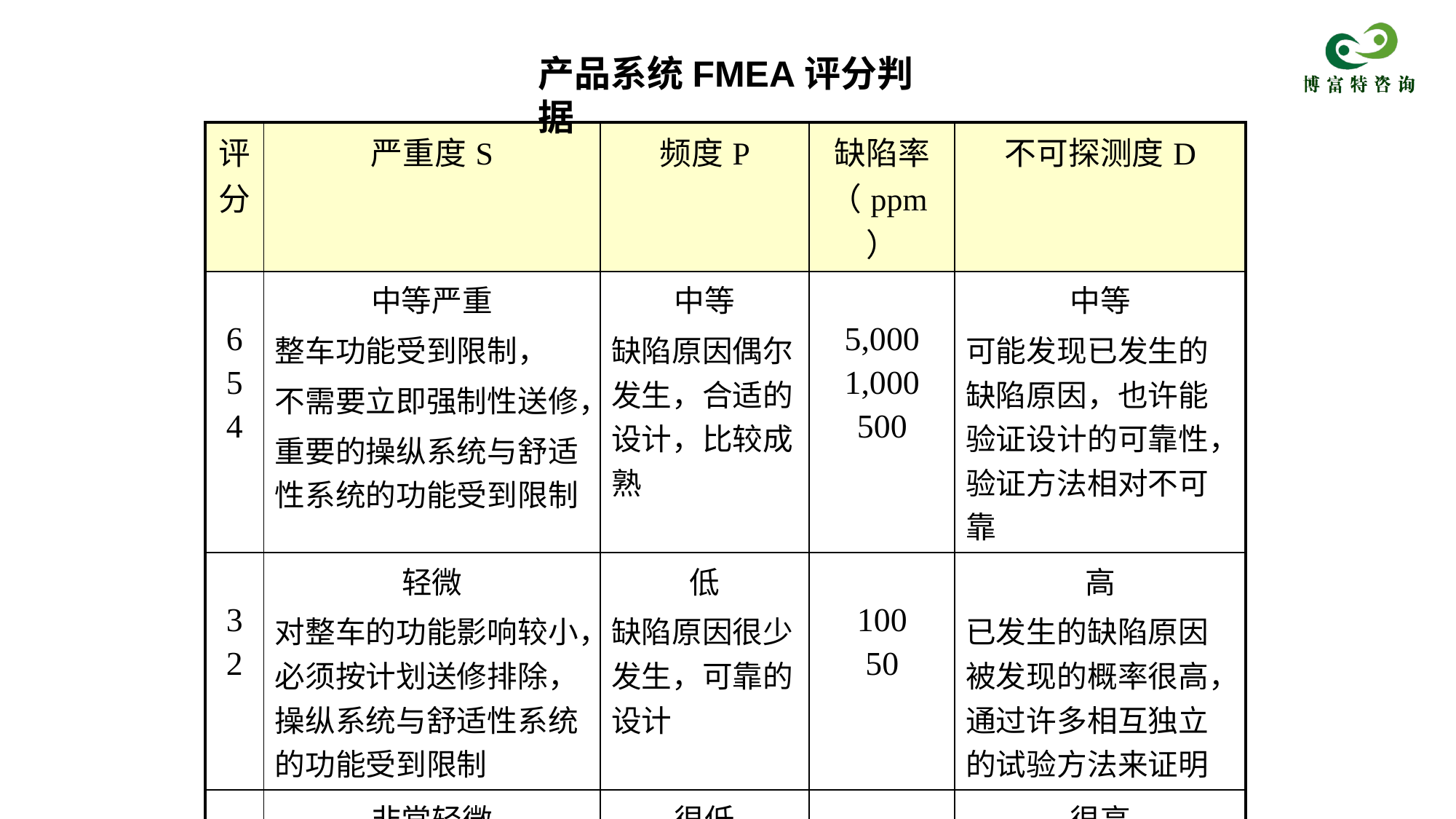

产品系统FMEA评分判据
| 评分 | 严重度S | 频度P | 缺陷率（ppm） | 不可探测度D |
| --- | --- | --- | --- | --- |
| 6 5 4 | 中等严重 整车功能受到限制， 不需要立即强制性送修， 重要的操纵系统与舒适性系统的功能受到限制 | 中等 缺陷原因偶尔发生，合适的设计，比较成熟 | 5,000 1,000 500 | 中等 可能发现已发生的缺陷原因，也许能验证设计的可靠性，验证方法相对不可靠 |
| 3 2 | 轻微 对整车的功能影响较小，必须按计划送修排除，操纵系统与舒适性系统的功能受到限制 | 低 缺陷原因很少发生，可靠的设计 | 100 50 | 高 已发生的缺陷原因被发现的概率很高，通过许多相互独立的试验方法来证明 |
| 1 | 非常轻微 对整车的功能影响非常轻微，只有专业人员才能察觉 | 很低 缺陷原因不可能发生 | 1 | 很高 肯定能发现已发生的缺陷原因 |